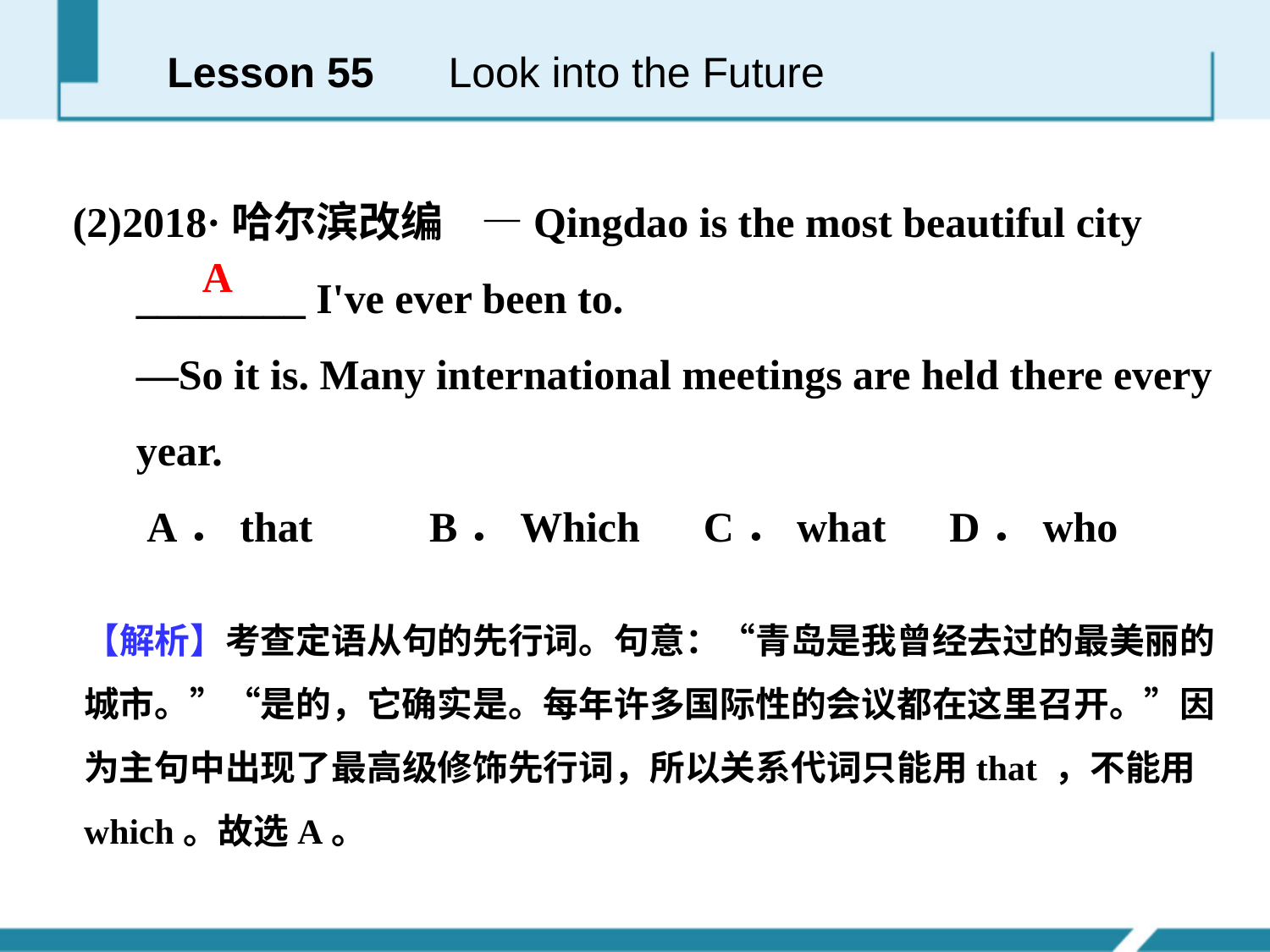

Lesson 55 　Look into the Future
(2)2018·哈尔滨改编    —Qingdao is the most beautiful city
      ________ I've ever been to.
      —So it is. Many international meetings are held there every
      year.
       A．that           B．Which      C．what      D．who
A

【解析】考查定语从句的先行词。句意：“青岛是我曾经去过的最美丽的城市。”“是的，它确实是。每年许多国际性的会议都在这里召开。”因为主句中出现了最高级修饰先行词，所以关系代词只能用that ，不能用which。故选A。